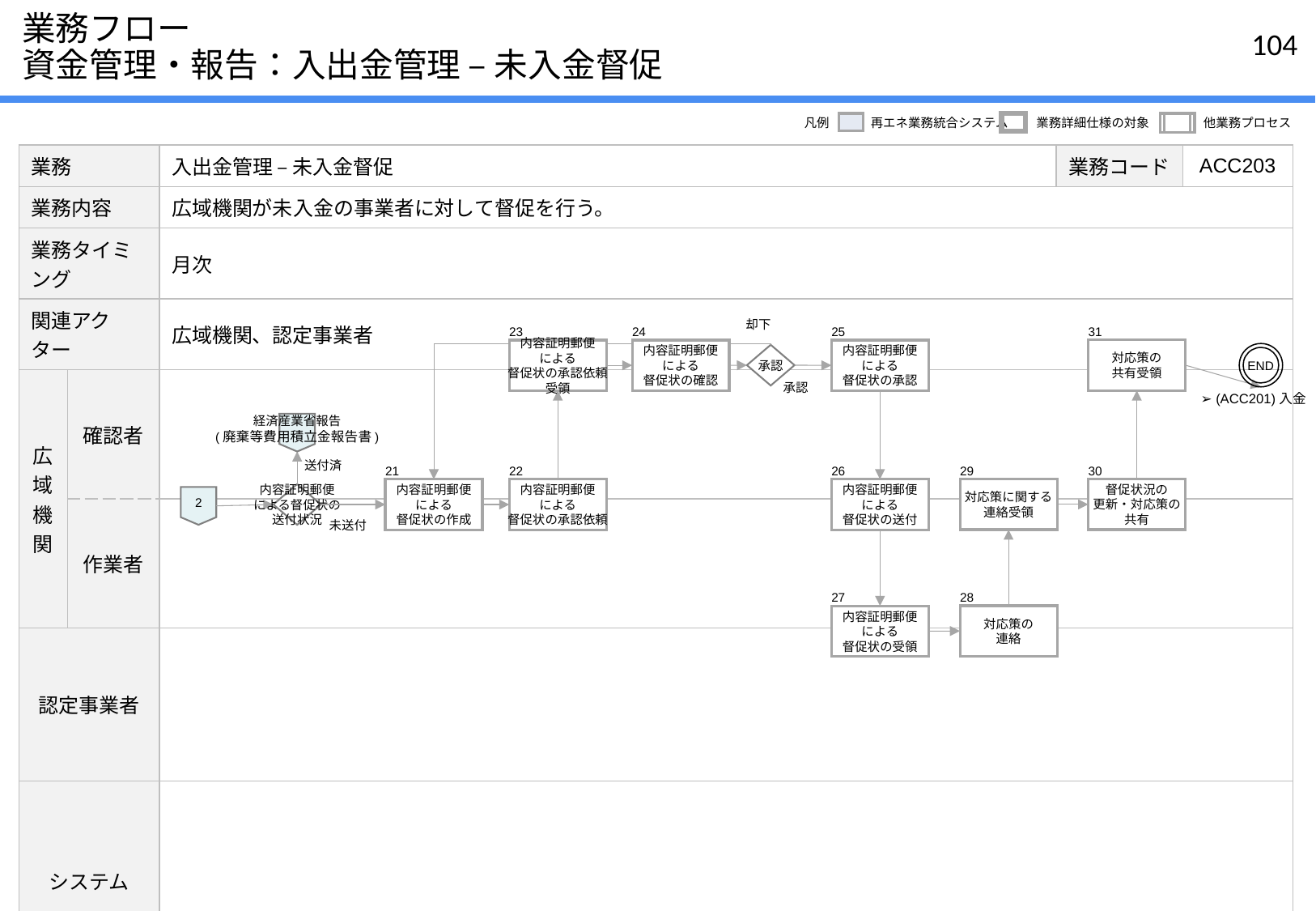

# 業務フロー 資金管理・報告：入出金管理 – 未入金督促
凡例
再エネ業務統合システム
業務詳細仕様の対象
他業務プロセス

| 業務 |  | 入出金管理 – 未入金督促 | 業務コード | ACC203 |
| --- | --- | --- | --- | --- |
| 業務内容 |  | 広域機関が未入金の事業者に対して督促を行う。 |  |  |
| 業務タイミング |  | 月次 |  |  |
| 関連アクター |  | 広域機関、認定事業者 |  |  |
| 広域機関 | 確認者 |  |  |  |
|  | 作業者 |  |  |  |
| 認定事業者 |  |  |  |  |
| システム |  |  |  |  |
却下
23

内容証明郵便
による
督促状の承認依頼
受領

24

内容証明郵便
による
督促状の確認

25

内容証明郵便
による
督促状の承認

31
対応策の
共有受領
END
承認
承認
➢ (ACC201)入金
経済産業省報告
(廃棄等費用積立金報告書)
送付済
21

内容証明郵便
による
督促状の作成

22

内容証明郵便
による
督促状の承認依頼

26

内容証明郵便
による
督促状の送付

29
対応策に関する
連絡受領
30
督促状況の
更新・対応策の
共有
内容証明郵便
による督促状の
送付状況
2
未送付
27

内容証明郵便
による
督促状の受領

28
対応策の
連絡